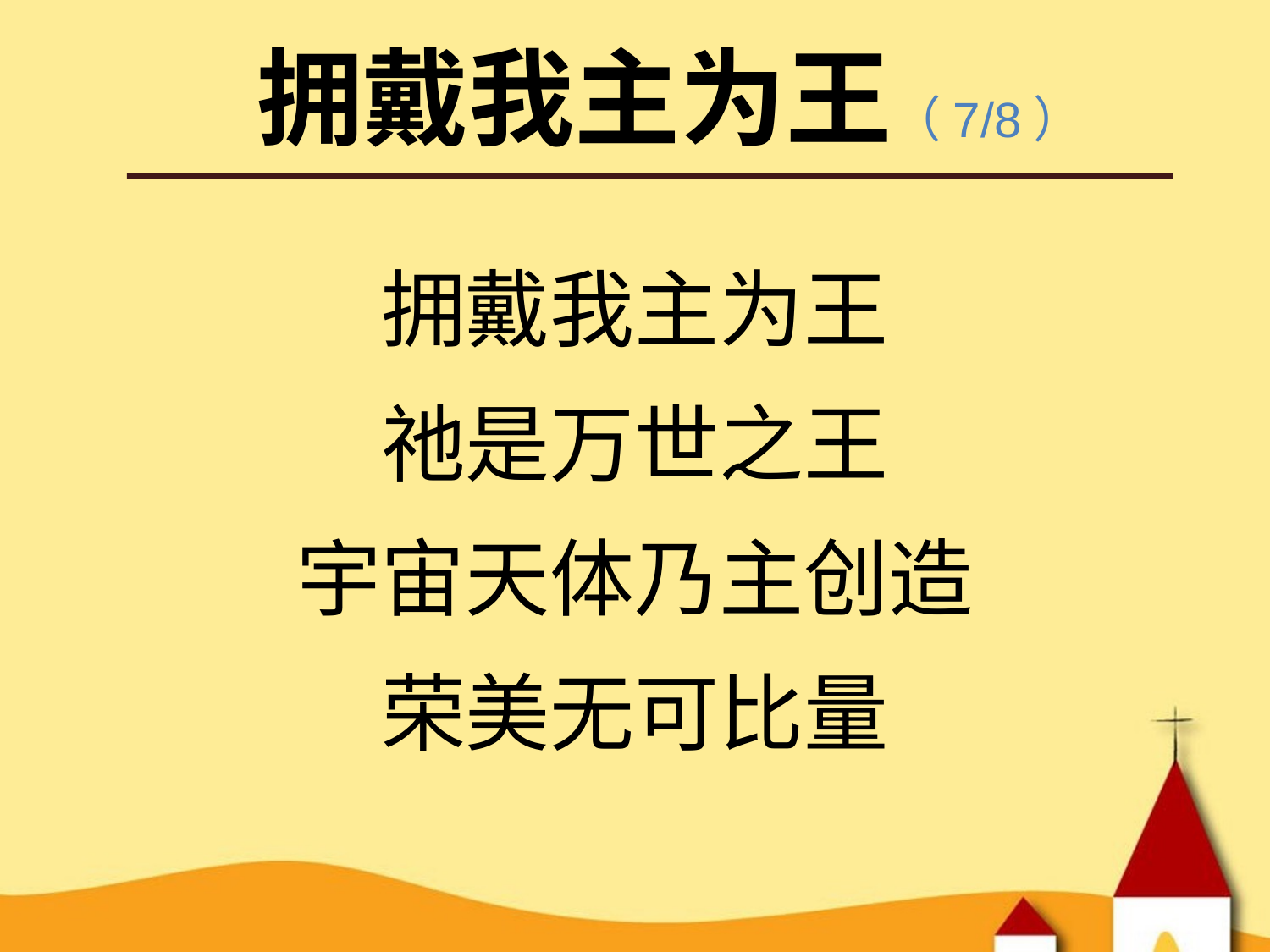

拥戴我主为王（7/8）

拥戴我主为王
祂是万世之王
宇宙天体乃主创造
荣美无可比量